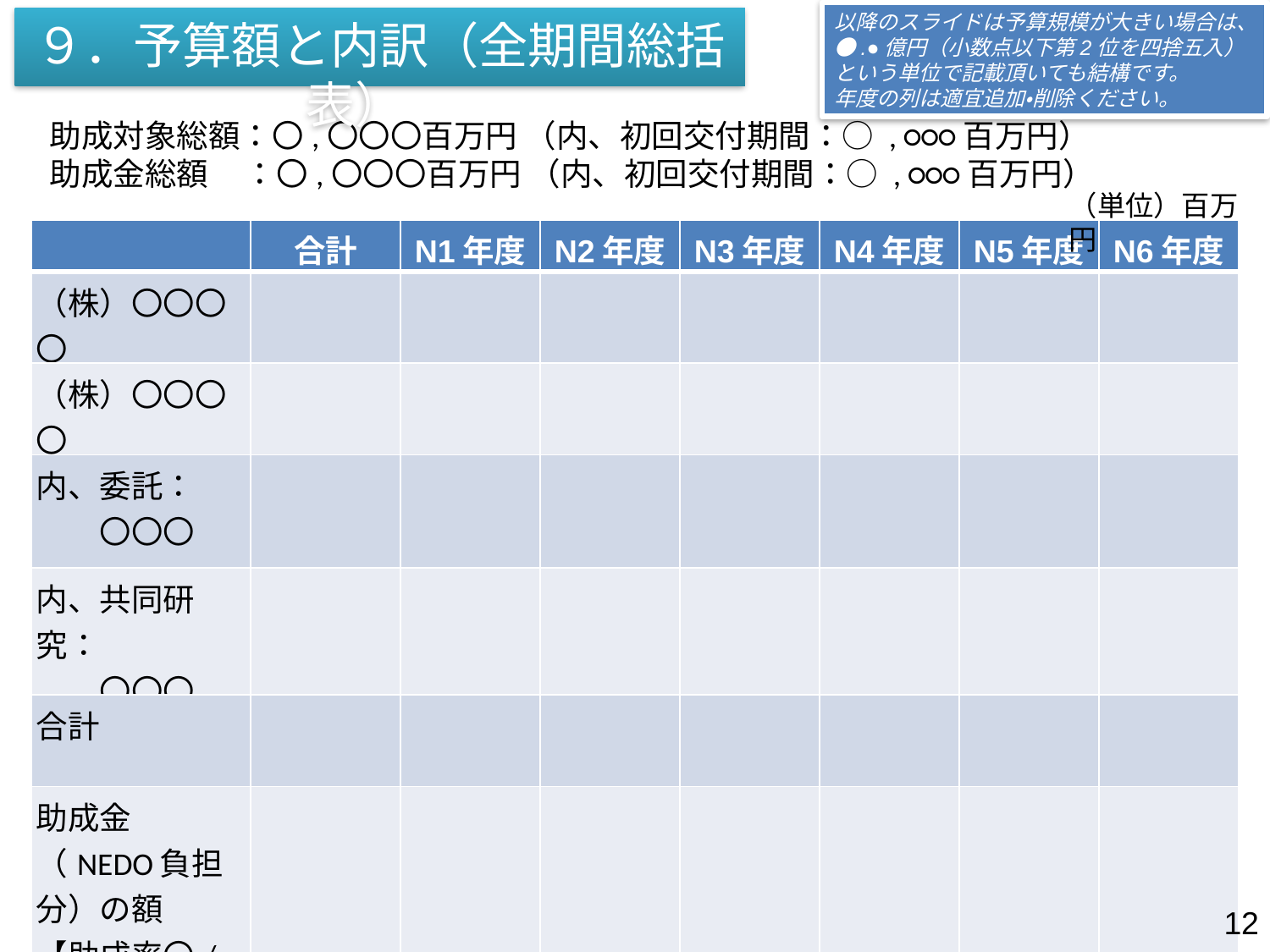

以降のスライドは予算規模が大きい場合は、●.●億円（小数点以下第2位を四捨五入）という単位で記載頂いても結構です。
年度の列は適宜追加・削除ください。
９．予算額と内訳（全期間総括表）
助成対象総額：〇,〇〇〇百万円 （内、初回交付期間：○ , ○○○百万円）
助成金総額     ：〇,〇〇〇百万円 （内、初回交付期間：○ , ○○○百万円）
（単位）百万円
|  | 合計 | N1年度 | N2年度 | N3年度 | N4年度 | N5年度 | N6年度 |
| --- | --- | --- | --- | --- | --- | --- | --- |
| （株）〇〇〇〇 |  |  |  |  |  |  |  |
| （株）〇〇〇〇 |  |  |  |  |  |  |  |
| 内、委託： 　　〇〇〇 |  |  |  |  |  |  |  |
| 内、共同研究： 　　〇〇〇 |  |  |  |  |  |  |  |
| 合計 |  |  |  |  |  |  |  |
| 助成金（NEDO負担分）の額 【助成率〇/○】 |  |  |  |  |  |  |  |
12